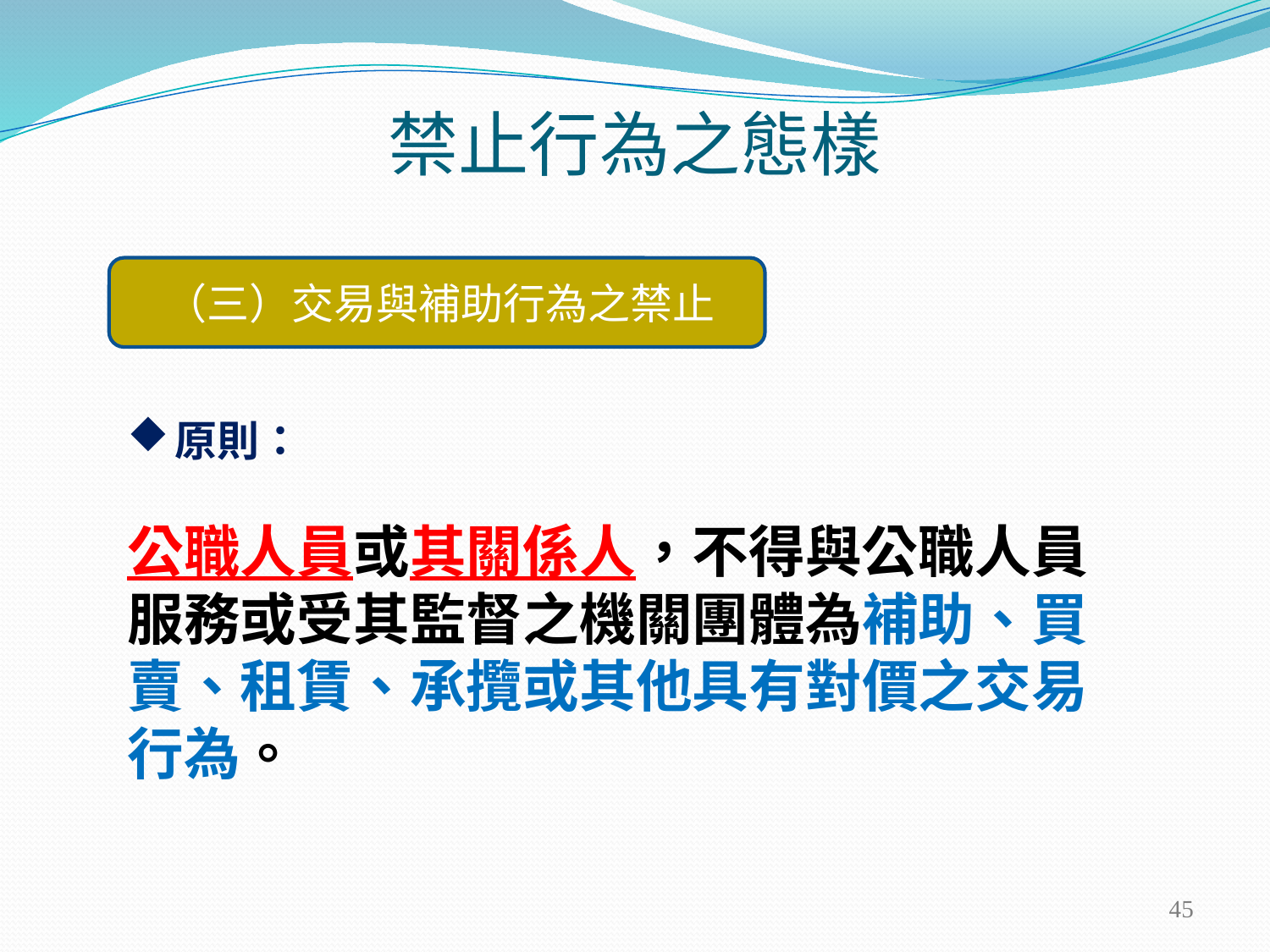

禁止行為之態樣

   （三）交易與補助行為之禁止
原則：

公職人員或其關係人，不得與公職人員服務或受其監督之機關團體為補助、買賣、租賃、承攬或其他具有對價之交易行為。
45